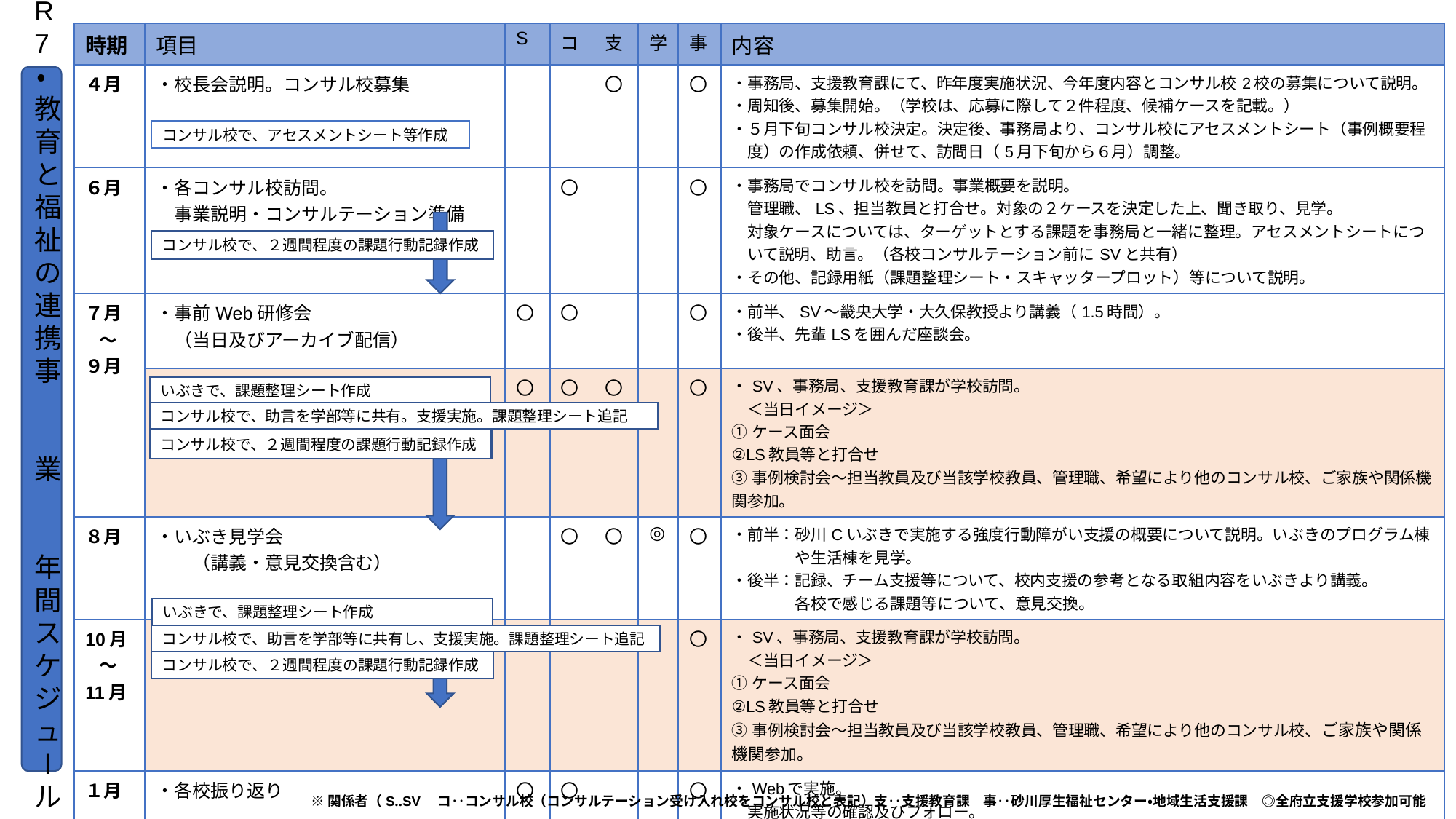

| 時期 | 項目 | S | コ | 支 | 学 | 事 | 内容 |
| --- | --- | --- | --- | --- | --- | --- | --- |
| ４月 | ・校長会説明。コンサル校募集　　　　　　　 　　　　　　（募集期間１ヶ月程度） |  |  | 〇 |  | 〇 | ・事務局、支援教育課にて、昨年度実施状況、今年度内容とコンサル校2校の募集について説明。 ・周知後、募集開始。（学校は、応募に際して２件程度、候補ケースを記載。） ・５月下旬コンサル校決定。決定後、事務局より、コンサル校にアセスメントシート（事例概要程 　度）の作成依頼、併せて、訪問日（5月下旬から６月）調整。 |
| ６月 | ・各コンサル校訪問。 　事業説明・コンサルテーション準備 |  | 〇 |  |  | 〇 | ・事務局でコンサル校を訪問。事業概要を説明。 　管理職、LS、担当教員と打合せ。対象の２ケースを決定した上、聞き取り、見学。　 　対象ケースについては、ターゲットとする課題を事務局と一緒に整理。アセスメントシートにつ 　いて説明、助言。（各校コンサルテーション前にSVと共有） ・その他、記録用紙（課題整理シート・スキャッタープロット）等について説明。 |
| ７月 ～ ９月 | ・事前Web研修会 　（当日及びアーカイブ配信） | 〇 | 〇 |  |  | 〇 | ・前半、SV～畿央大学・大久保教授より講義（1.5時間）。 ・後半、先輩LSを囲んだ座談会。 |
|  | ・各校コンサルテーション①（全日） | 〇 | 〇 | 〇 |  | 〇 | ・SV、事務局、支援教育課が学校訪問。 　＜当日イメージ＞ ①ケース面会 ②LS教員等と打合せ ③事例検討会～担当教員及び当該学校教員、管理職、希望により他のコンサル校、ご家族や関係機関参加。 |
| ８月 | ・いぶき見学会 　　（講義・意見交換含む） |  | 〇 | 〇 | ◎ | 〇 | ・前半：砂川Cいぶきで実施する強度行動障がい支援の概要について説明。いぶきのプログラム棟 　　　　や生活棟を見学。 ・後半：記録、チーム支援等について、校内支援の参考となる取組内容をいぶきより講義。 　　　　各校で感じる課題等について、意見交換。 |
| 10月 ～ 11月 | ・各校コンサルテーション②（半日） | 〇 | 〇 | 〇 |  | 〇 | ・SV、事務局、支援教育課が学校訪問。 　＜当日イメージ＞ ①ケース面会 ②LS教員等と打合せ ③事例検討会～担当教員及び当該学校教員、管理職、希望により他のコンサル校、ご家族や関係機関参加。 |
| １月 | ・各校振り返り | 〇 | 〇 |  |  | 〇 | ・Webで実施。 　実施状況等の確認及びフォロー。 |
| ２月 | ・2校合同報告会 | 〇 | 〇 | 〇 | ◎ | 〇 | ・取組み報告、事例検討、SVより講評、意見交換を実施。（１校50分程度） ・SVの講義はオンデマンド配信。 |
コンサル校で、アセスメントシート等作成

コンサル校で、２週間程度の課題行動記録作成
いぶきで、課題整理シート作成
R7・教育と福祉の連携事
業　　年間スケジュⅠル
コンサル校で、助言を学部等に共有。支援実施。課題整理シート追記

コンサル校で、２週間程度の課題行動記録作成
いぶきで、課題整理シート作成
コンサル校で、助言を学部等に共有し、支援実施。課題整理シート追記
コンサル校で、２週間程度の課題行動記録作成

※関係者（S‥SV　コ‥コンサル校（コンサルテーション受け入れ校をコンサル校と表記）支‥支援教育課　事‥砂川厚生福祉センター・地域生活支援課　◎全府立支援学校参加可能